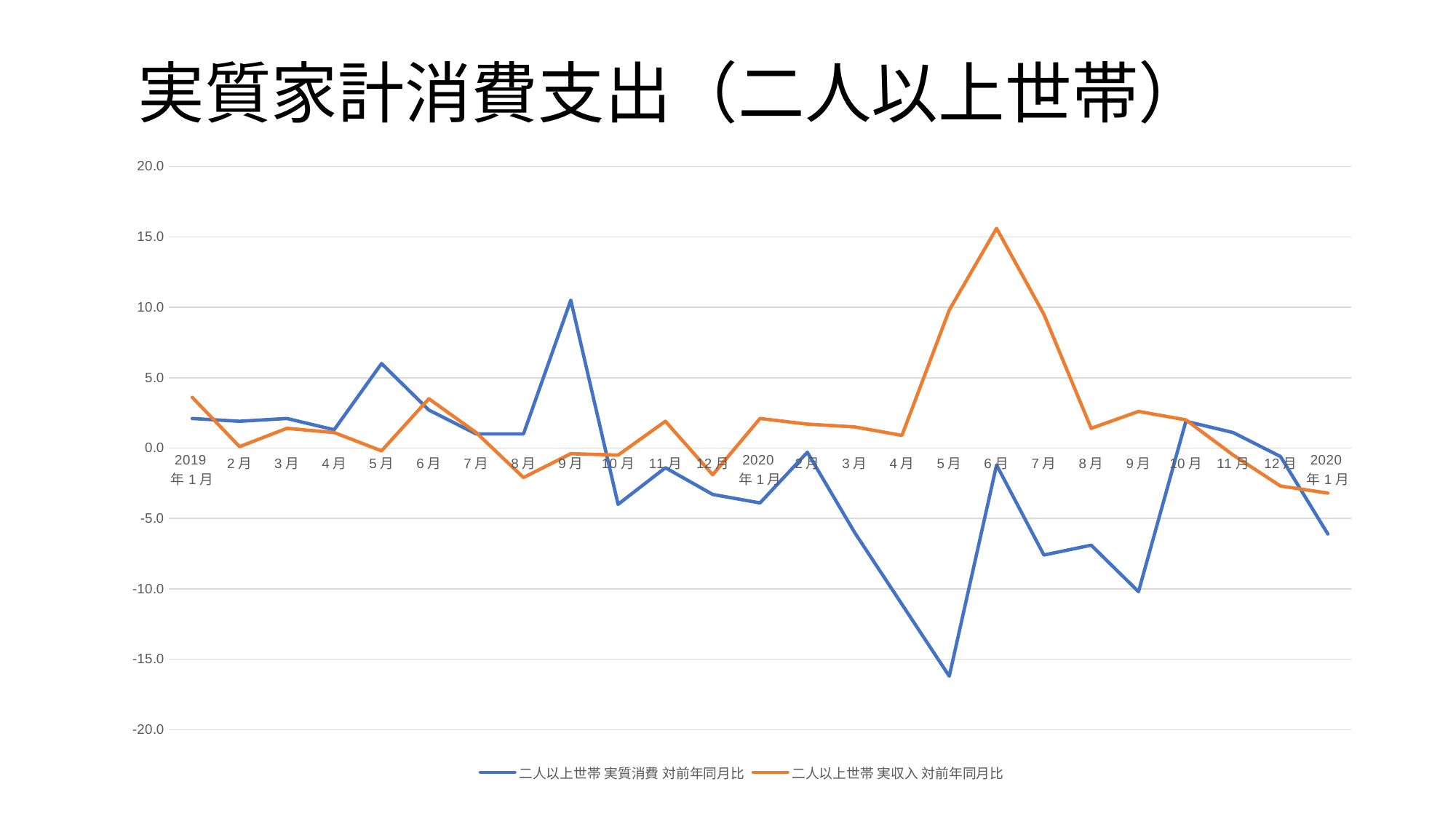

# 実質家計消費支出（二人以上世帯）

### Chart

| Category | 二人以上世帯 | 二人以上世帯 |
|---|---|---|
| 2019年1月 | 2.1 | 3.6 |
| 2月 | 1.9 | 0.1 |
| 3月 | 2.1 | 1.4 |
| 4月 | 1.3 | 1.1 |
| 5月 | 6.0 | -0.2 |
| 6月 | 2.7 | 3.5 |
| 7月 | 1.0 | 1.1 |
| 8月 | 1.0 | -2.1 |
| 9月 | 10.5 | -0.4 |
| 10月 | -4.0 | -0.5 |
| 11月 | -1.4 | 1.9 |
| 12月 | -3.3 | -1.9 |
| 2020年1月 | -3.9 | 2.1 |
| 2月 | -0.3 | 1.7 |
| 3月 | -6.0 | 1.5 |
| 4月 | -11.1 | 0.9 |
| 5月 | -16.2 | 9.8 |
| 6月 | -1.2 | 15.6 |
| 7月 | -7.6 | 9.5 |
| 8月 | -6.9 | 1.4 |
| 9月 | -10.2 | 2.6 |
| 10月 | 1.9 | 2.0 |
| 11月 | 1.1 | -0.5 |
| 12月 | -0.6 | -2.7 |
| 2020年1月 | -6.1 | -3.2 |